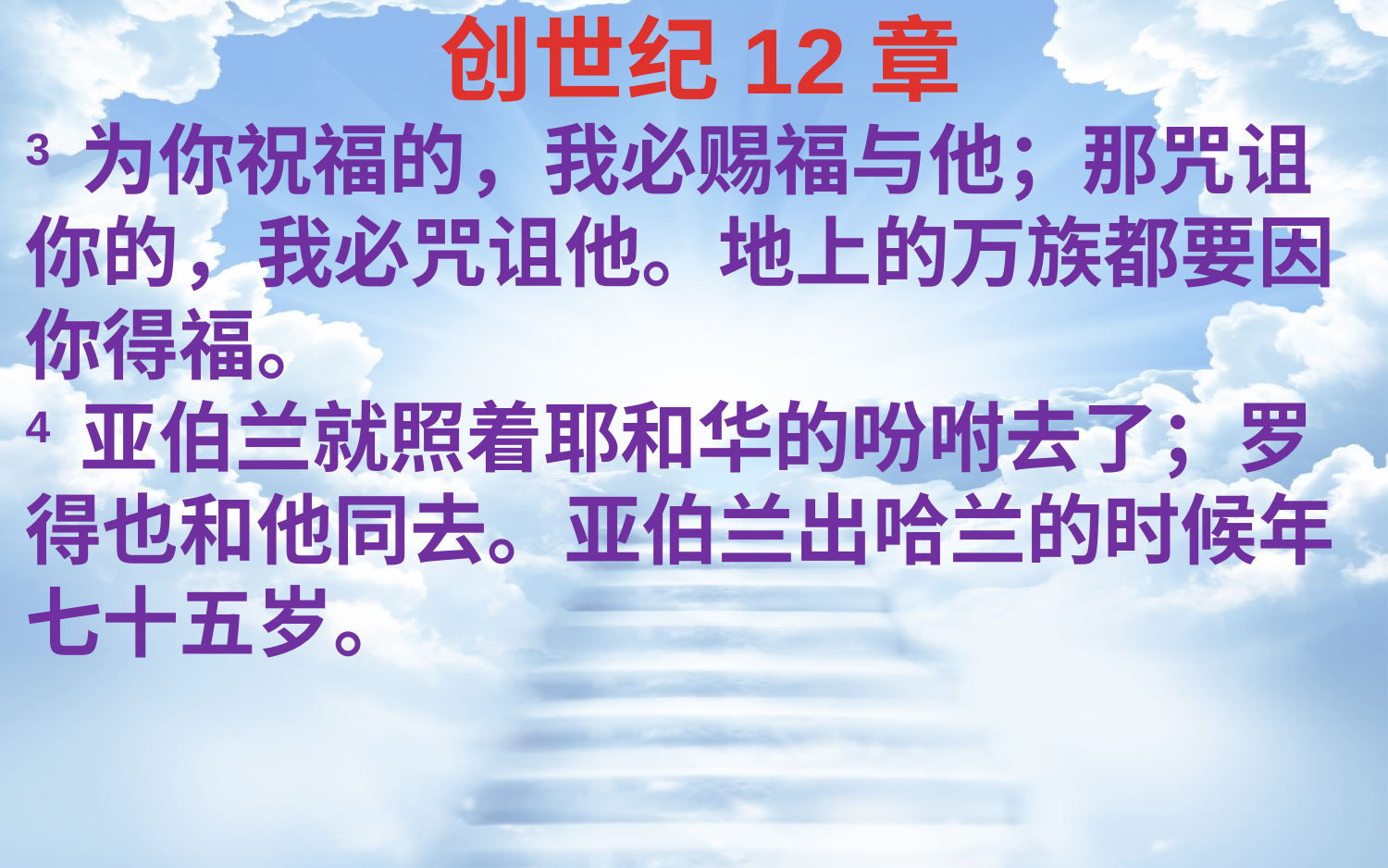

创世纪12章
3 为你祝福的，我必赐福与他；那咒诅你的，我必咒诅他。地上的万族都要因你得福。
4 亚伯兰就照着耶和华的吩咐去了；罗得也和他同去。亚伯兰出哈兰的时候年七十五岁。